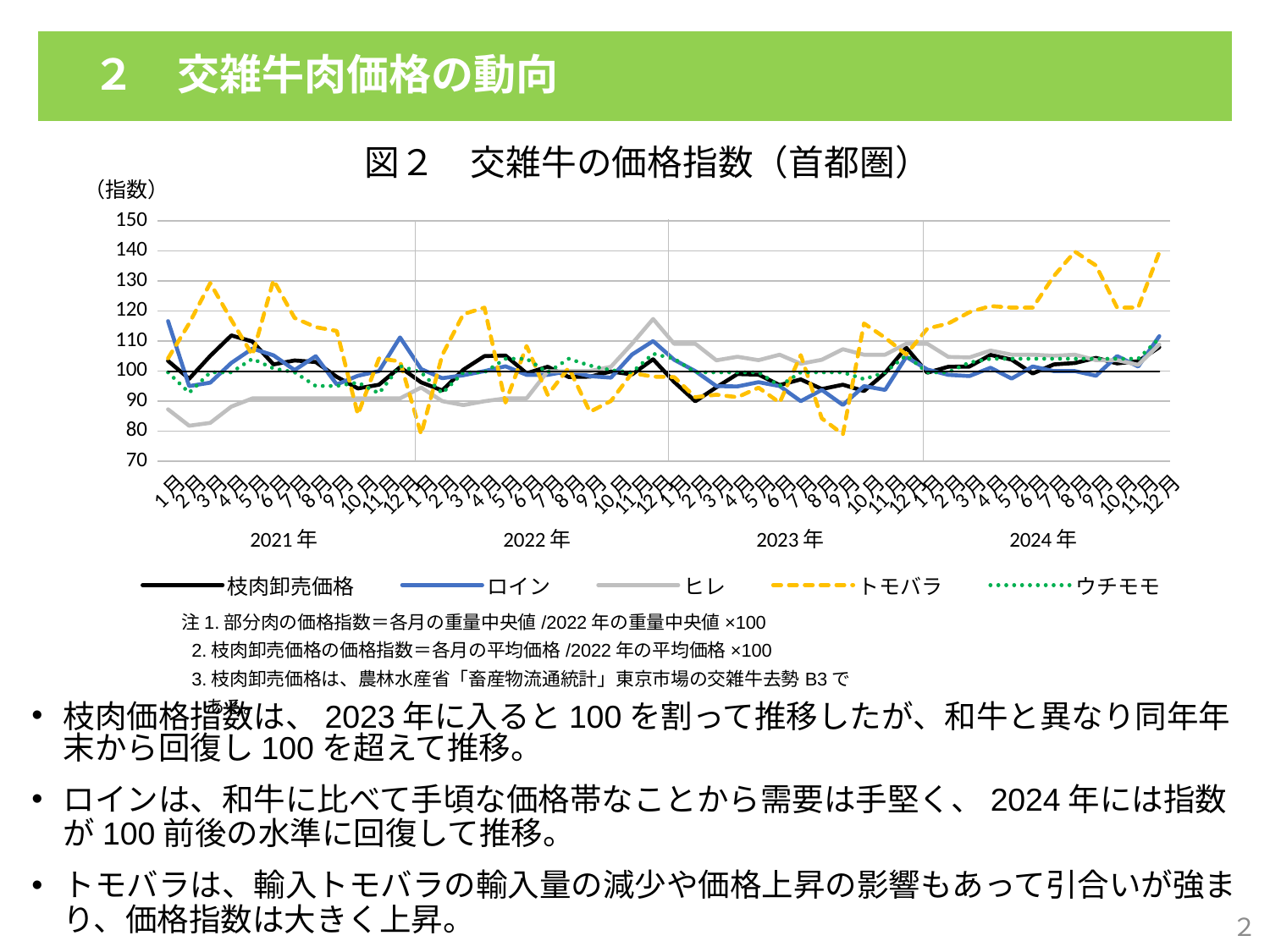

２　交雑牛肉価格の動向
図２　交雑牛の価格指数（首都圏）

### Chart

| Category | 枝肉卸売価格 | ロイン | ヒレ | トモバラ | ウチモモ |  |
|---|---|---|---|---|---|---|
| 1月 | 103.40865568747607 | 116.62037037037037 | 87.27272727272727 | 104.24183325207215 | 99.58088851634535 | 100.0 |
| 2月 | 97.43393335886634 | 95.0 | 81.81818181818181 | 115.84592881521209 | 92.79128248113999 | 100.0 |
| 3月 | 105.05006292061061 | 96.1574074074074 | 82.76094276094275 | 129.30277913213067 | 99.58088851634535 | 100.0 |
| 4月 | 111.8783170104503 | 102.73148148148148 | 88.18181818181819 | 117.01608971233544 | 99.58088851634535 | 100.0 |
| 5月 | 109.84297204136347 | 107.5 | 90.9090909090909 | 105.3144807411019 | 104.10729253981559 | 100.0 |
| 6月 | 102.2268424796192 | 105.25462962962963 | 90.9090909090909 | 130.2779132130668 | 100.88013411567476 | 100.0 |
| 7月 | 103.53996826612683 | 100.32407407407408 | 90.9090909090909 | 117.69868356899073 | 99.58088851634535 | 100.0 |
| 8月 | 103.01471795152378 | 104.95370370370371 | 90.9090909090909 | 114.62701121404193 | 95.0544844928751 | 100.0 |
| 9月 | 98.09049625212016 | 95.55555555555556 | 90.9090909090909 | 113.35933690882496 | 95.0544844928751 | 100.0 |
| 10月 | 94.21677518192264 | 98.44907407407408 | 90.9090909090909 | 85.5680156021453 | 96.18608549874267 | 100.0 |
| 11月 | 95.4642446791049 | 100.0 | 90.9090909090909 | 104.24183325207215 | 92.62363788767813 | 100.0 |
| 12月 | 101.30765442906386 | 111.20370370370371 | 90.9090909090909 | 103.21794246708923 | 101.67644593461861 | 100.0 |
| 1月 | 96.25212015100946 | 100.67129629629629 | 94.54545454545455 | 78.98586055582642 | 99.58088851634535 | 100.0 |
| 2月 | 93.56021228866882 | 97.63888888888889 | 90.0 | 105.3144807411019 | 92.62363788767813 | 100.0 |
| 3月 | 100.4541226678339 | 98.61111111111111 | 88.68686868686869 | 118.9663578742077 | 99.58088851634535 | 100.0 |
| 4月 | 104.98440663128522 | 100.0 | 89.96632996632997 | 121.11165285226718 | 99.58088851634535 | 100.0 |
| 5月 | 105.18137549926138 | 101.59722222222223 | 90.9090909090909 | 89.51730862993662 | 104.10729253981559 | 100.0 |
| 6月 | 99.27230945997702 | 98.75 | 90.9090909090909 | 108.3373963920039 | 104.10729253981559 | 100.0 |
| 7月 | 101.43896700771462 | 98.75 | 99.93265993265993 | 92.10141394441736 | 99.58088851634535 | 100.0 |
| 8月 | 98.02483996279477 | 100.0 | 100.0 | 101.12140419307654 | 104.10729253981559 | 100.0 |
| 9月 | 98.15615254144554 | 98.31018518518519 | 100.0 | 86.4456362749878 | 101.84409052808047 | 100.0 |
| 10月 | 99.86321606390545 | 97.82407407407408 | 101.44781144781145 | 90.05363237445148 | 100.29337803855826 | 100.0 |
| 11月 | 98.87837172402473 | 105.50925925925925 | 109.0909090909091 | 99.36616284739152 | 99.58088851634535 | 100.0 |
| 12月 | 103.93390600207913 | 110.0 | 117.34006734006734 | 98.14724524622136 | 105.7837384744342 | 100.0 |
| 1月 | 96.38343272966023 | 103.75 | 109.0909090909091 | 98.00097513408093 | 104.10729253981559 | 100.0 |
| 2月 | 89.94911637577283 | 100.0 | 109.0909090909091 | 91.32130667966845 | 99.58088851634535 | 100.0 |
| 3月 | 94.61071291787493 | 95.0 | 103.58585858585859 | 92.15017064846417 | 99.58088851634535 | 100.0 |
| 4月 | 99.0096843026755 | 94.88425925925925 | 104.76430976430976 | 91.32130667966845 | 99.58088851634535 | 100.0 |
| 5月 | 98.81271543469936 | 96.31944444444444 | 103.63636363636364 | 94.49049244271087 | 99.58088851634535 | 100.0 |
| 6月 | 95.33293210045413 | 95.0 | 105.45454545454545 | 89.51730862993662 | 95.0544844928751 | 100.0 |
| 7月 | 97.2369644908902 | 90.0 | 102.45791245791246 | 105.3144807411019 | 99.58088851634535 | 100.0 |
| 8月 | 94.01980631394649 | 93.75 | 103.77104377104376 | 84.25158459288153 | 99.58088851634535 | 100.0 |
| 9月 | 95.4642446791049 | 88.72685185185185 | 107.27272727272727 | 78.98586055582642 | 99.58088851634535 | 100.0 |
| 10月 | 93.36324342069268 | 95.0 | 105.45454545454545 | 115.84592881521209 | 97.31768650461022 | 100.0 |
| 11月 | 99.40362203862779 | 93.75 | 105.45454545454545 | 111.11652852267187 | 99.58088851634535 | 100.0 |
| 12月 | 107.80762707227663 | 104.72222222222223 | 109.0909090909091 | 105.55826426133594 | 105.23889354568315 | 100.0 |
| 1月 | 99.46927832795318 | 100.5324074074074 | 109.0909090909091 | 114.13944417357386 | 99.58088851634535 | 100.0 |
| 2月 | 101.43896700771462 | 98.75 | 104.71380471380472 | 115.84592881521209 | 99.58088851634535 | 100.0 |
| 3月 | 101.50462329704 | 98.35648148148148 | 104.54545454545455 | 119.60019502681618 | 102.84995808885164 | 100.0 |
| 4月 | 105.37834436723752 | 101.11111111111111 | 106.83501683501683 | 121.64797659678206 | 104.10729253981559 | 100.0 |
| 5月 | 103.80259342342836 | 97.5 | 105.45454545454545 | 121.11165285226718 | 104.10729253981559 | 100.0 |
| 6月 | 99.20665317065165 | 101.55092592592592 | 105.45454545454545 | 121.11165285226718 | 104.10729253981559 | 100.0 |
| 7月 | 102.2268424796192 | 100.0 | 105.1010101010101 | 131.64310092637737 | 104.10729253981559 | 100.0 |
| 8月 | 102.68643650489688 | 100.0 | 105.45454545454545 | 139.78547050219404 | 104.10729253981559 | 100.0 |
| 9月 | 104.3935000273568 | 98.44907407407408 | 103.63636363636364 | 135.15358361774744 | 104.10729253981559 | 100.0 |
| 10月 | 102.55512392624611 | 105.0 | 103.63636363636364 | 121.11165285226718 | 104.10729253981559 | 100.0 |
| 11月 | 103.2773431088253 | 101.50462962962963 | 102.08754208754209 | 121.11165285226718 | 104.10729253981559 | 100.0 |
| 12月 | 107.9389396509274 | 111.62037037037037 | 108.82154882154882 | 139.59044368600684 | 110.89689857502096 | 100.0 |
注1.部分肉の価格指数＝各月の重量中央値/2022年の重量中央値×100
  2.枝肉卸売価格の価格指数＝各月の平均価格/2022年の平均価格×100
  3.枝肉卸売価格は、農林水産省「畜産物流通統計」東京市場の交雑牛去勢B3である。
枝肉価格指数は、2023年に入ると100を割って推移したが、和牛と異なり同年年末から回復し100を超えて推移。
ロインは、和牛に比べて手頃な価格帯なことから需要は手堅く、2024年には指数が100前後の水準に回復して推移。
トモバラは、輸入トモバラの輸入量の減少や価格上昇の影響もあって引合いが強まり、価格指数は大きく上昇。
２